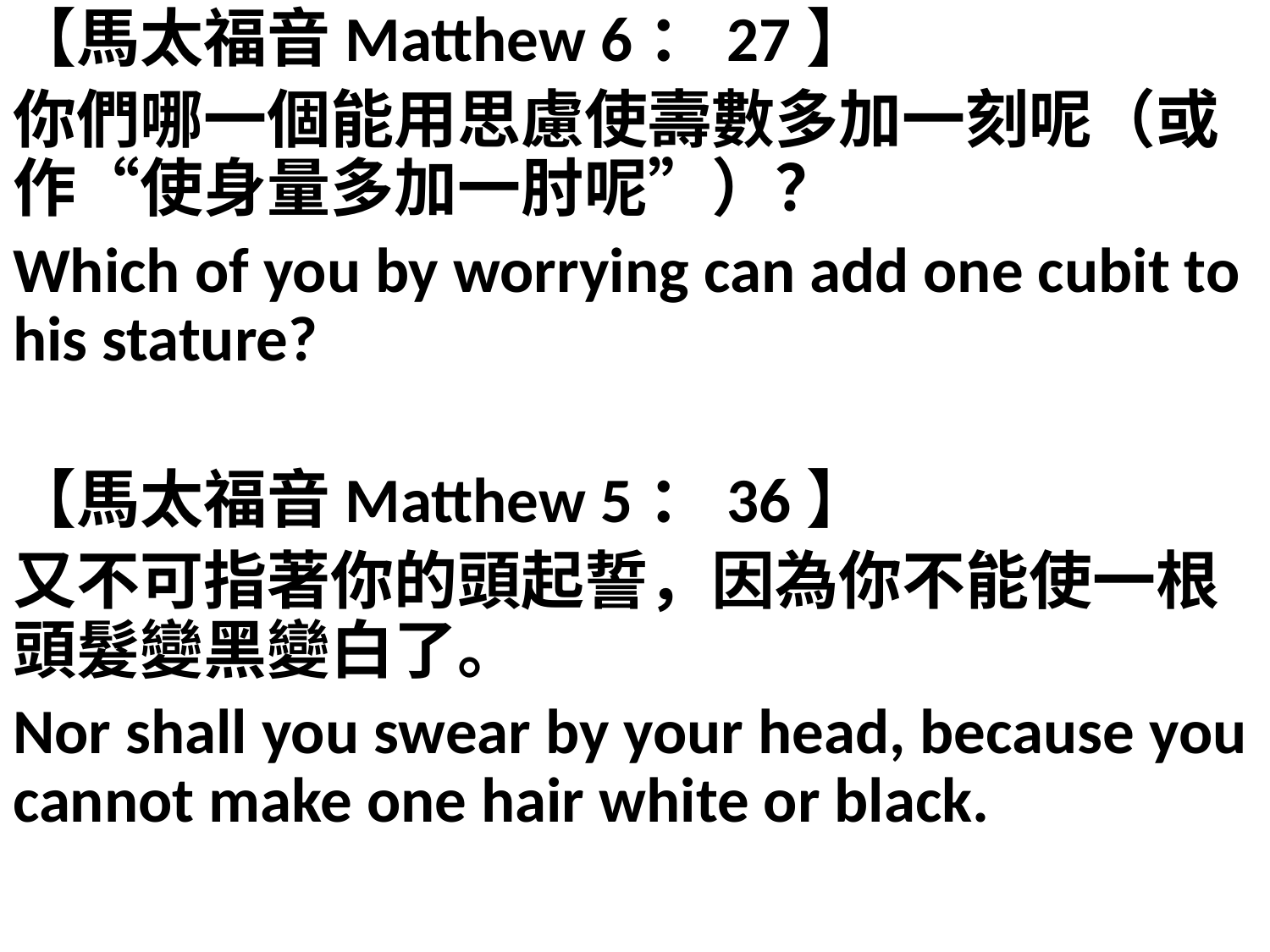

【馬太福音Matthew 6：27】
你們哪一個能用思慮使壽數多加一刻呢（或作“使身量多加一肘呢”）？
Which of you by worrying can add one cubit to his stature?

【馬太福音Matthew 5：36】
又不可指著你的頭起誓，因為你不能使一根頭髮變黑變白了。
Nor shall you swear by your head, because you cannot make one hair white or black.